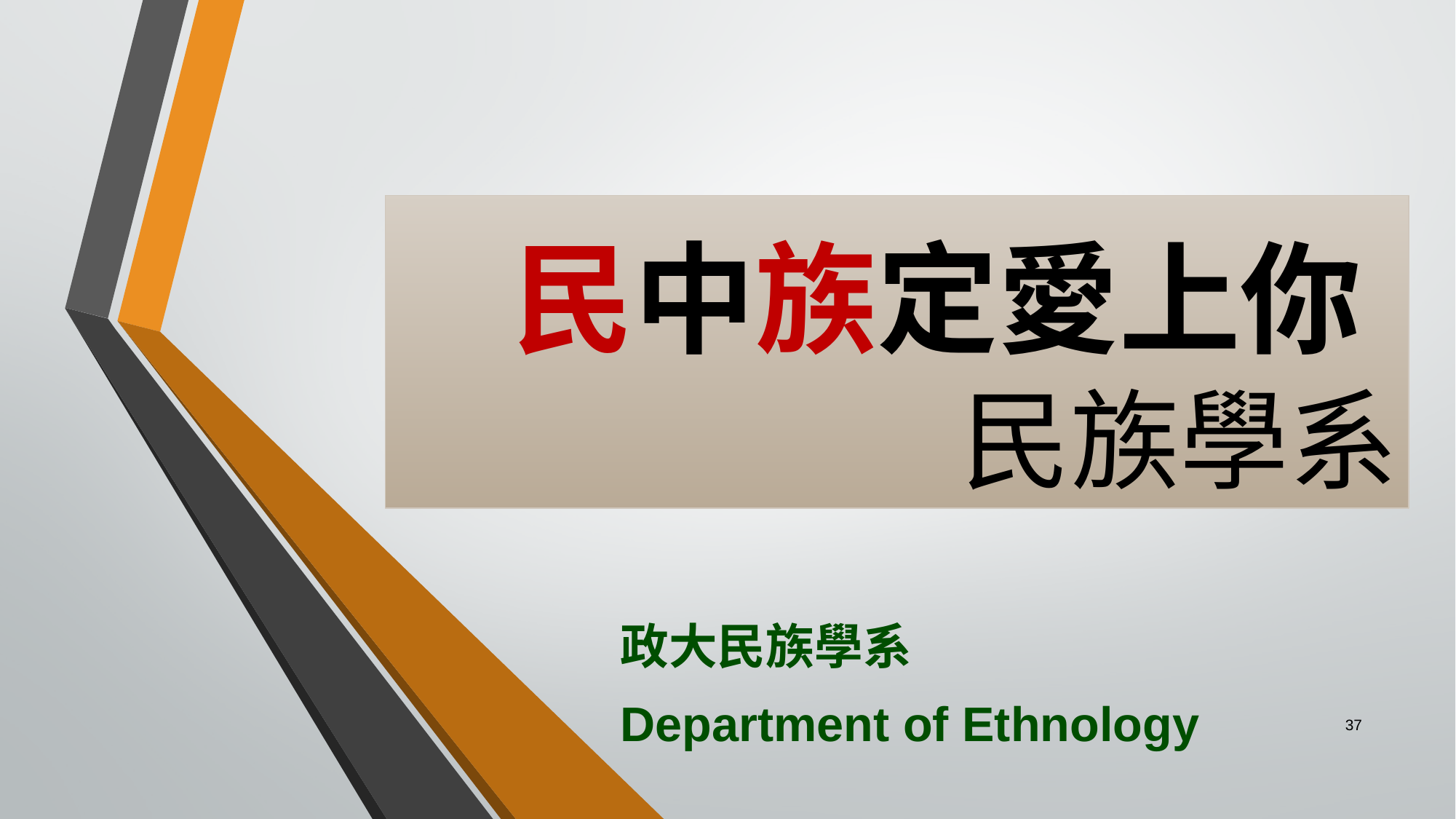

# 民中族定愛上你
民族學系

政大民族學系
Department of Ethnology

37